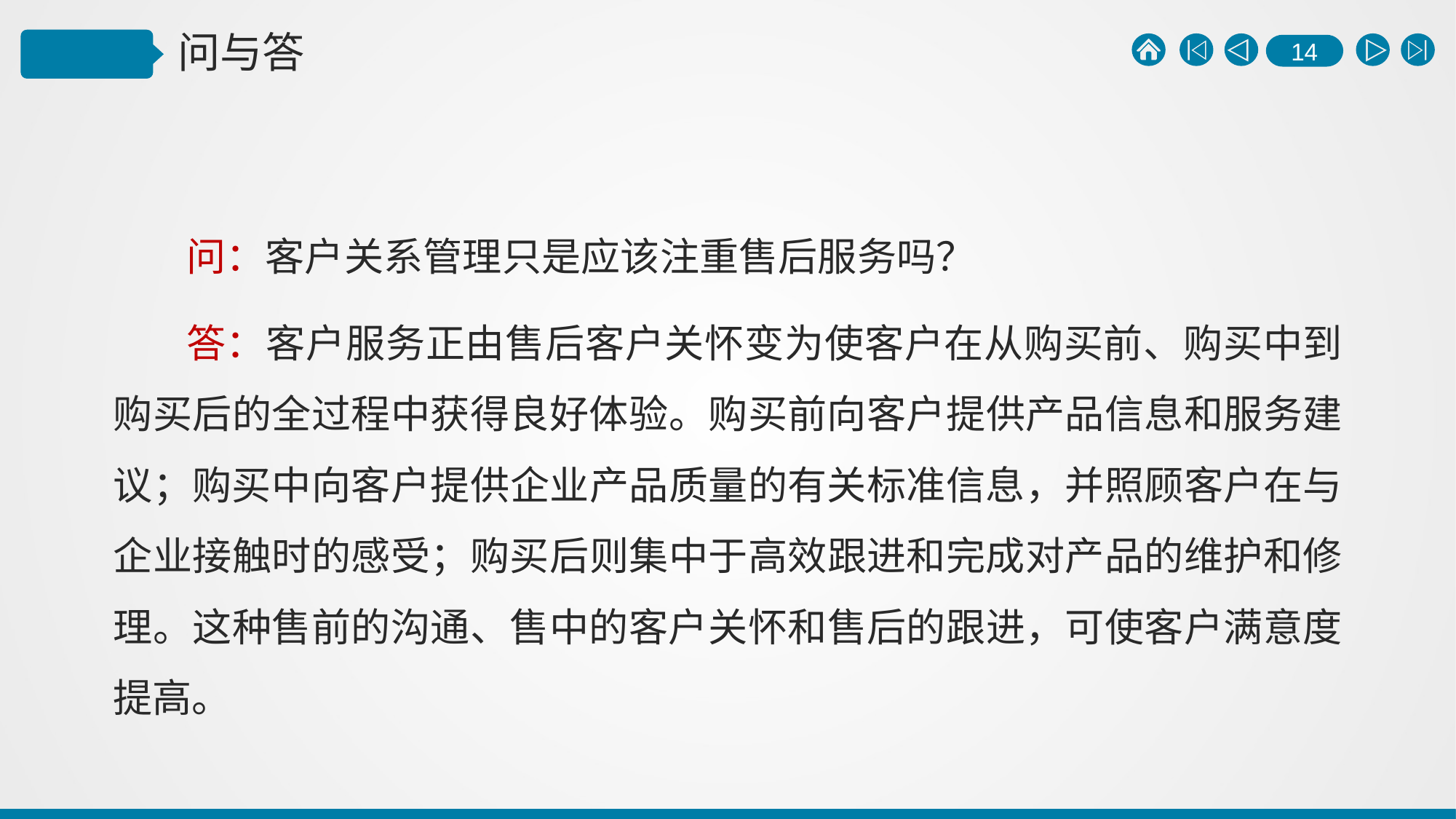

问：客户关系管理只是应该注重售后服务吗？
答：客户服务正由售后客户关怀变为使客户在从购买前、购买中到购买后的全过程中获得良好体验。购买前向客户提供产品信息和服务建议；购买中向客户提供企业产品质量的有关标准信息，并照顾客户在与企业接触时的感受；购买后则集中于高效跟进和完成对产品的维护和修理。这种售前的沟通、售中的客户关怀和售后的跟进，可使客户满意度提高。